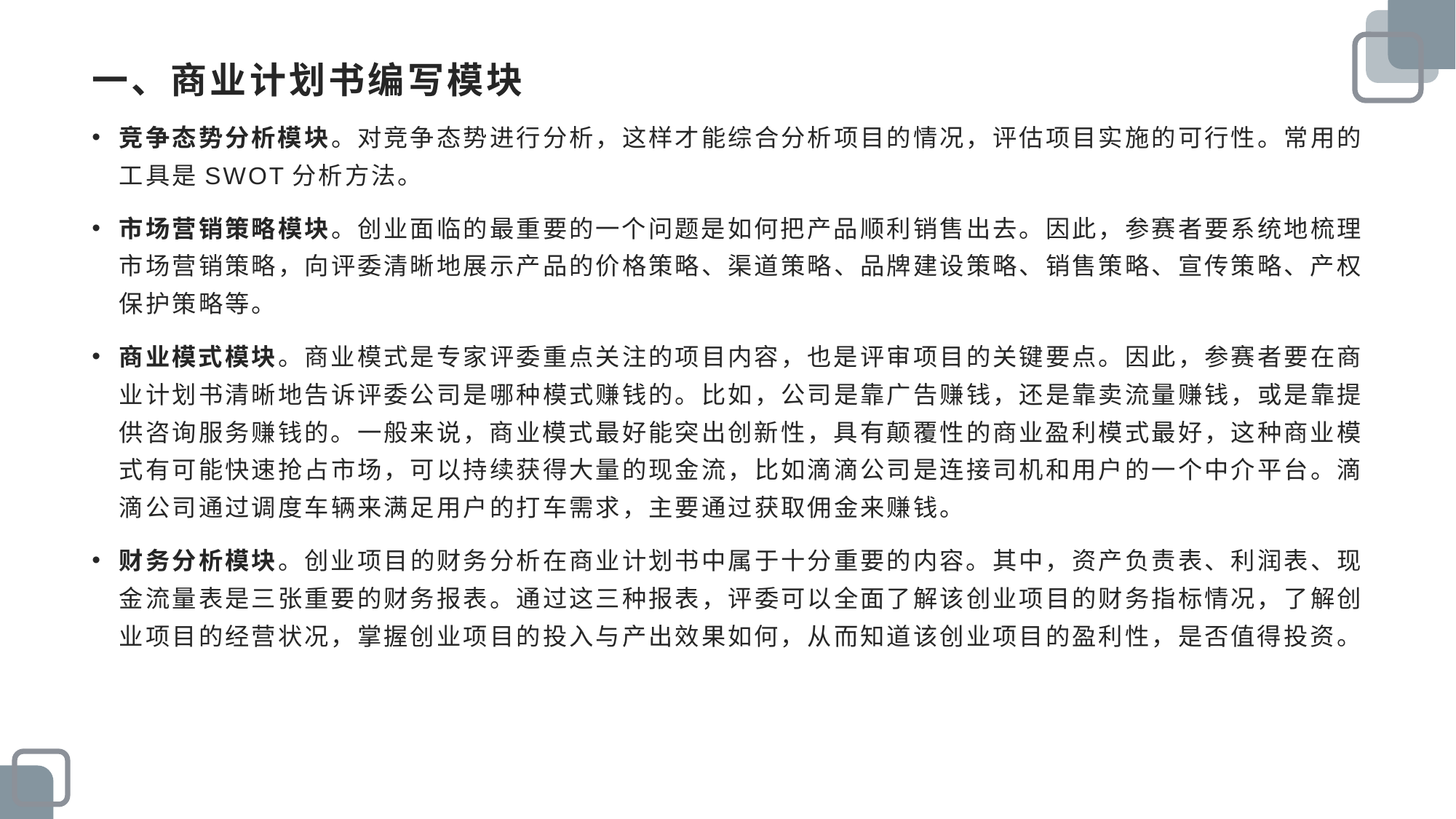

# 一、商业计划书编写模块
竞争态势分析模块。对竞争态势进行分析，这样才能综合分析项目的情况，评估项目实施的可行性。常用的工具是SWOT分析方法。
市场营销策略模块。创业面临的最重要的一个问题是如何把产品顺利销售出去。因此，参赛者要系统地梳理市场营销策略，向评委清晰地展示产品的价格策略、渠道策略、品牌建设策略、销售策略、宣传策略、产权保护策略等。
商业模式模块。商业模式是专家评委重点关注的项目内容，也是评审项目的关键要点。因此，参赛者要在商业计划书清晰地告诉评委公司是哪种模式赚钱的。比如，公司是靠广告赚钱，还是靠卖流量赚钱，或是靠提供咨询服务赚钱的。一般来说，商业模式最好能突出创新性，具有颠覆性的商业盈利模式最好，这种商业模式有可能快速抢占市场，可以持续获得大量的现金流，比如滴滴公司是连接司机和用户的一个中介平台。滴滴公司通过调度车辆来满足用户的打车需求，主要通过获取佣金来赚钱。
财务分析模块。创业项目的财务分析在商业计划书中属于十分重要的内容。其中，资产负责表、利润表、现金流量表是三张重要的财务报表。通过这三种报表，评委可以全面了解该创业项目的财务指标情况，了解创业项目的经营状况，掌握创业项目的投入与产出效果如何，从而知道该创业项目的盈利性，是否值得投资。